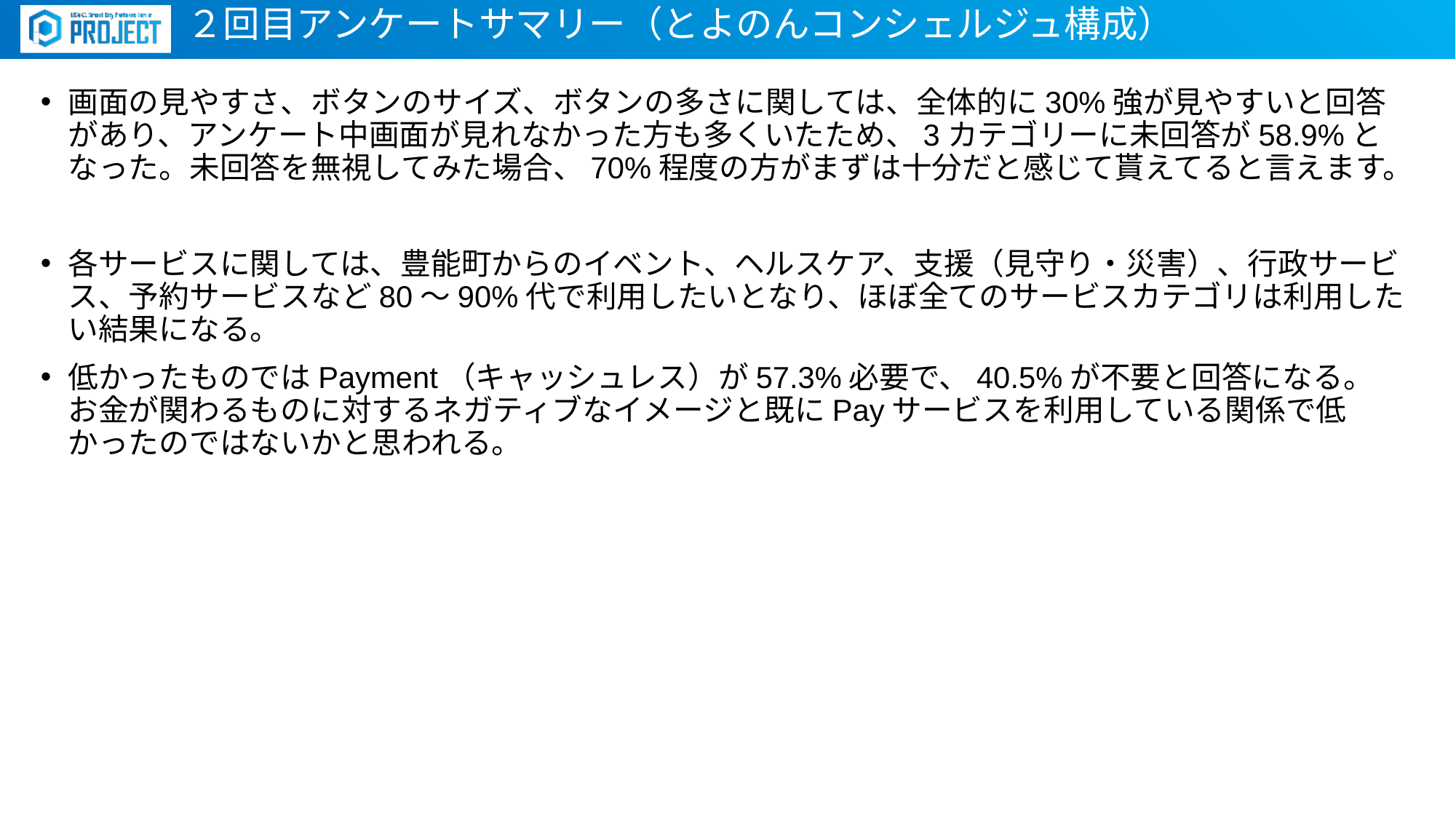

# ２回目アンケートサマリー（とよのんコンシェルジュ構成）
画面の見やすさ、ボタンのサイズ、ボタンの多さに関しては、全体的に30%強が見やすいと回答があり、アンケート中画面が見れなかった方も多くいたため、3カテゴリーに未回答が58.9%となった。未回答を無視してみた場合、70%程度の方がまずは十分だと感じて貰えてると言えます。

各サービスに関しては、豊能町からのイベント、ヘルスケア、支援（見守り・災害）、行政サービス、予約サービスなど80～90%代で利用したいとなり、ほぼ全てのサービスカテゴリは利用したい結果になる。
低かったものではPayment（キャッシュレス）が57.3%必要で、40.5%が不要と回答になる。
お金が関わるものに対するネガティブなイメージと既にPayサービスを利用している関係で低かったのではないかと思われる。